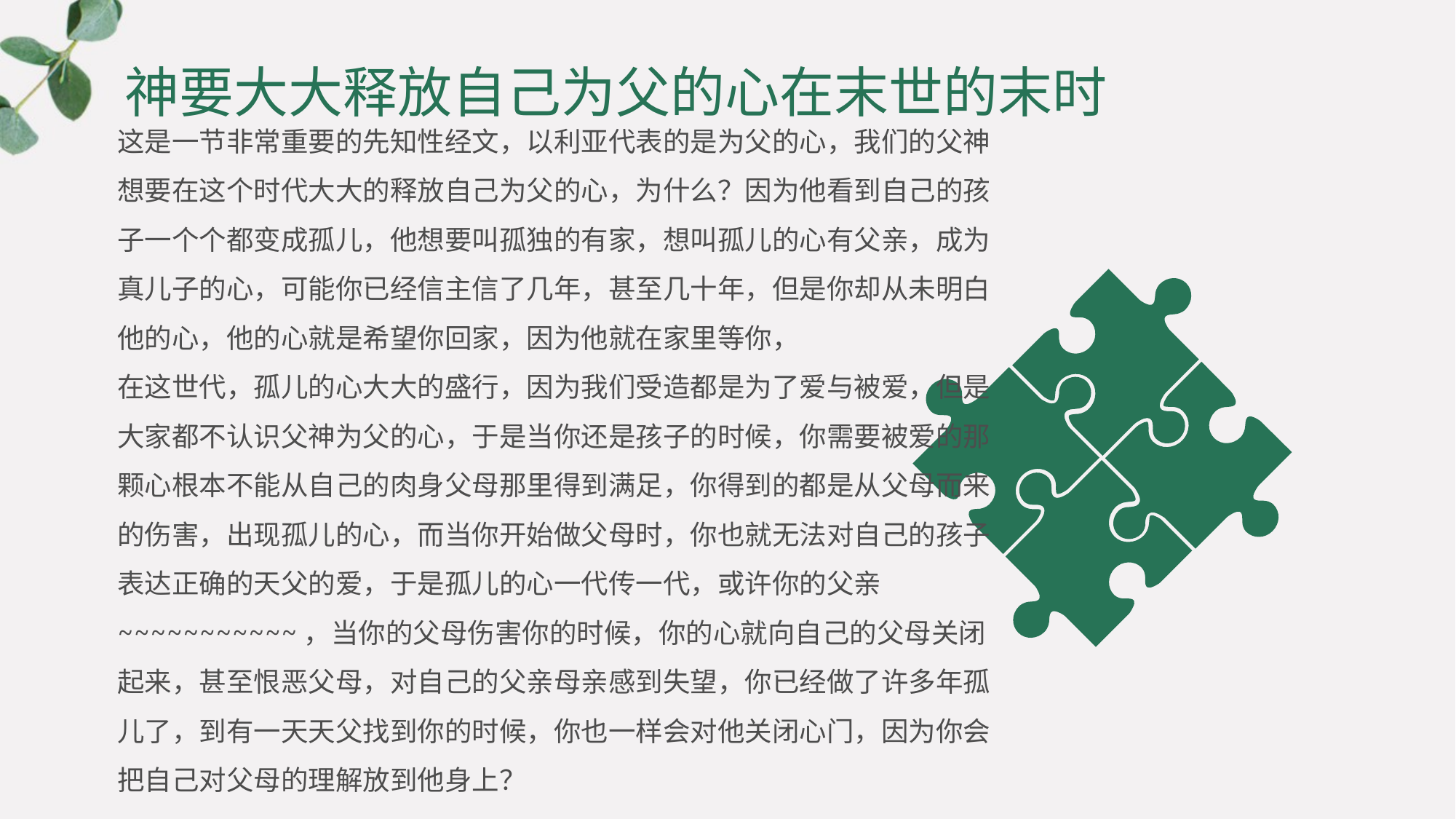

# 神要大大释放自己为父的心在末世的末时

这是一节非常重要的先知性经文，以利亚代表的是为父的心，我们的父神想要在这个时代大大的释放自己为父的心，为什么？因为他看到自己的孩子一个个都变成孤儿，他想要叫孤独的有家，想叫孤儿的心有父亲，成为真儿子的心，可能你已经信主信了几年，甚至几十年，但是你却从未明白他的心，他的心就是希望你回家，因为他就在家里等你，
在这世代，孤儿的心大大的盛行，因为我们受造都是为了爱与被爱，但是大家都不认识父神为父的心，于是当你还是孩子的时候，你需要被爱的那颗心根本不能从自己的肉身父母那里得到满足，你得到的都是从父母而来的伤害，出现孤儿的心，而当你开始做父母时，你也就无法对自己的孩子表达正确的天父的爱，于是孤儿的心一代传一代，或许你的父亲~~~~~~~~~~~，当你的父母伤害你的时候，你的心就向自己的父母关闭起来，甚至恨恶父母，对自己的父亲母亲感到失望，你已经做了许多年孤儿了，到有一天天父找到你的时候，你也一样会对他关闭心门，因为你会把自己对父母的理解放到他身上？